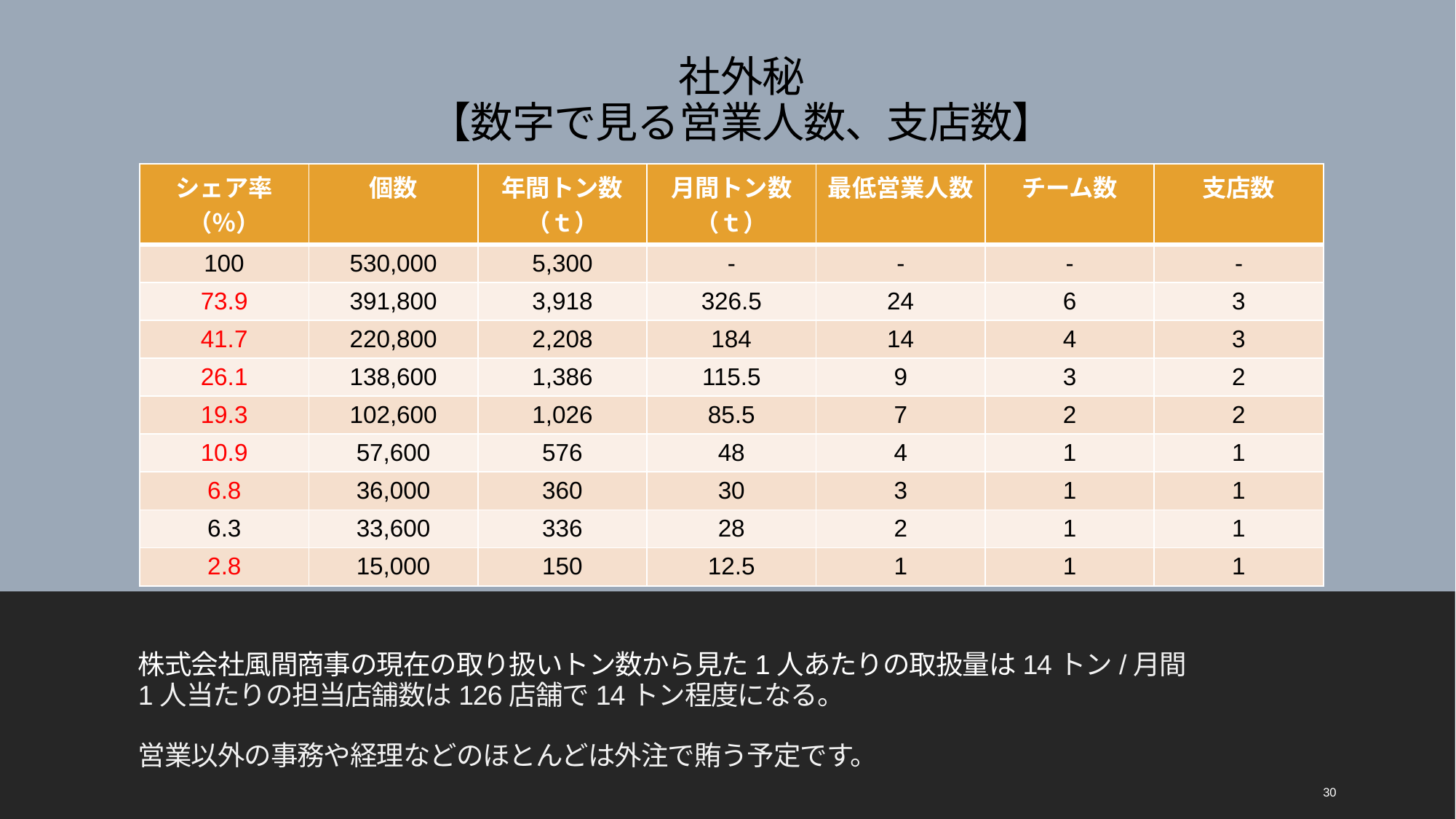

# 社外秘 【数字で見る営業人数、支店数】
| シェア率（％） | 個数 | 年間トン数（ｔ） | 月間トン数（ｔ） | 最低営業人数 | チーム数 | 支店数 |
| --- | --- | --- | --- | --- | --- | --- |
| 100 | 530,000 | 5,300 | - | - | - | - |
| 73.9 | 391,800 | 3,918 | 326.5 | 24 | 6 | 3 |
| 41.7 | 220,800 | 2,208 | 184 | 14 | 4 | 3 |
| 26.1 | 138,600 | 1,386 | 115.5 | 9 | 3 | 2 |
| 19.3 | 102,600 | 1,026 | 85.5 | 7 | 2 | 2 |
| 10.9 | 57,600 | 576 | 48 | 4 | 1 | 1 |
| 6.8 | 36,000 | 360 | 30 | 3 | 1 | 1 |
| 6.3 | 33,600 | 336 | 28 | 2 | 1 | 1 |
| 2.8 | 15,000 | 150 | 12.5 | 1 | 1 | 1 |

株式会社風間商事の現在の取り扱いトン数から見た1人あたりの取扱量は14トン/月間
1人当たりの担当店舗数は126店舗で14トン程度になる。

営業以外の事務や経理などのほとんどは外注で賄う予定です。

30